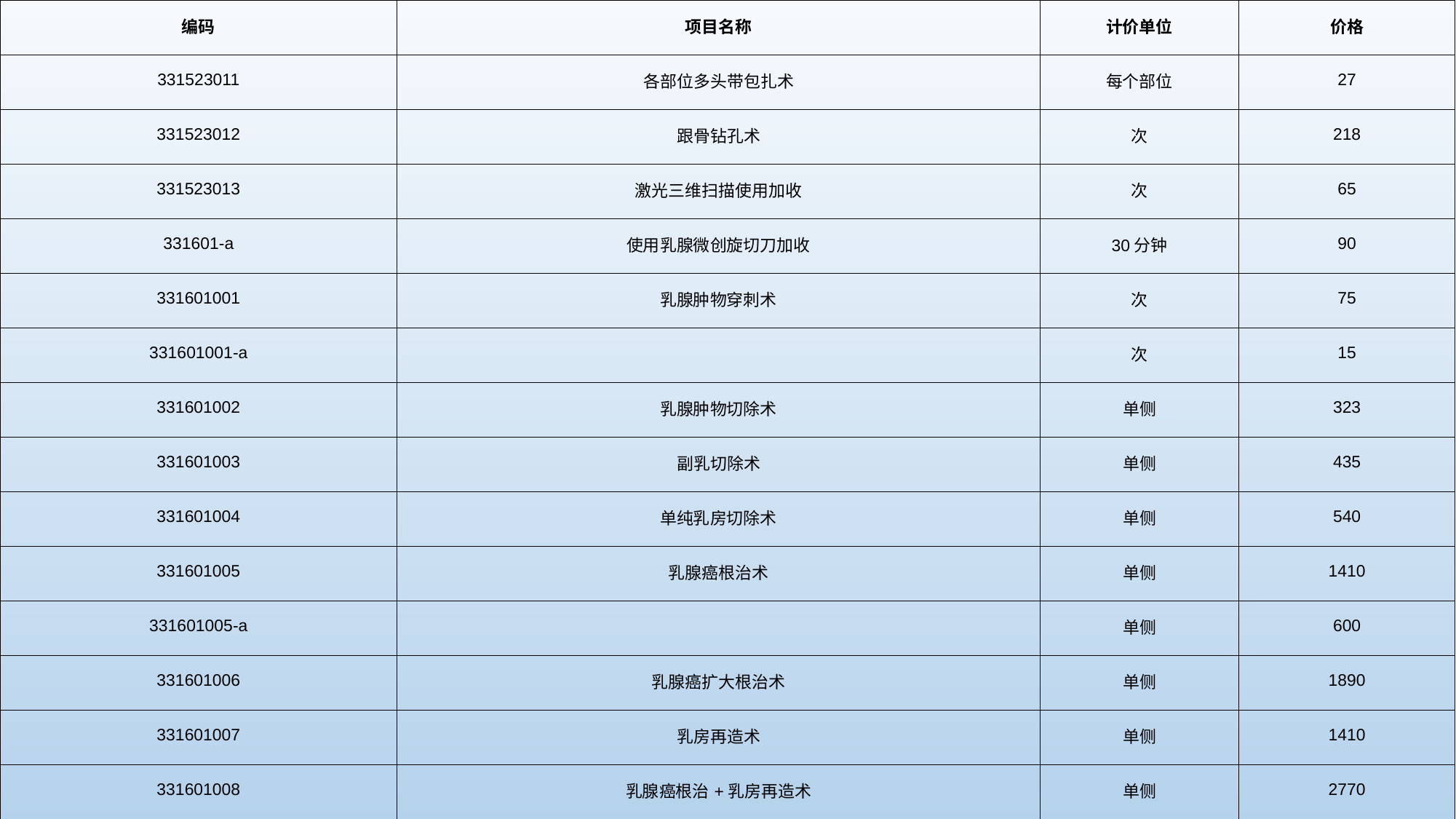

| 编码 | 项目名称 | 计价单位 | 价格 |
| --- | --- | --- | --- |
| 331523011 | 各部位多头带包扎术 | 每个部位 | 27 |
| 331523012 | 跟骨钻孔术 | 次 | 218 |
| 331523013 | 激光三维扫描使用加收 | 次 | 65 |
| 331601-a | 使用乳腺微创旋切刀加收 | 30分钟 | 90 |
| 331601001 | 乳腺肿物穿刺术 | 次 | 75 |
| 331601001-a |  | 次 | 15 |
| 331601002 | 乳腺肿物切除术 | 单侧 | 323 |
| 331601003 | 副乳切除术 | 单侧 | 435 |
| 331601004 | 单纯乳房切除术 | 单侧 | 540 |
| 331601005 | 乳腺癌根治术 | 单侧 | 1410 |
| 331601005-a |  | 单侧 | 600 |
| 331601006 | 乳腺癌扩大根治术 | 单侧 | 1890 |
| 331601007 | 乳房再造术 | 单侧 | 1410 |
| 331601008 | 乳腺癌根治+乳房再造术 | 单侧 | 2770 |